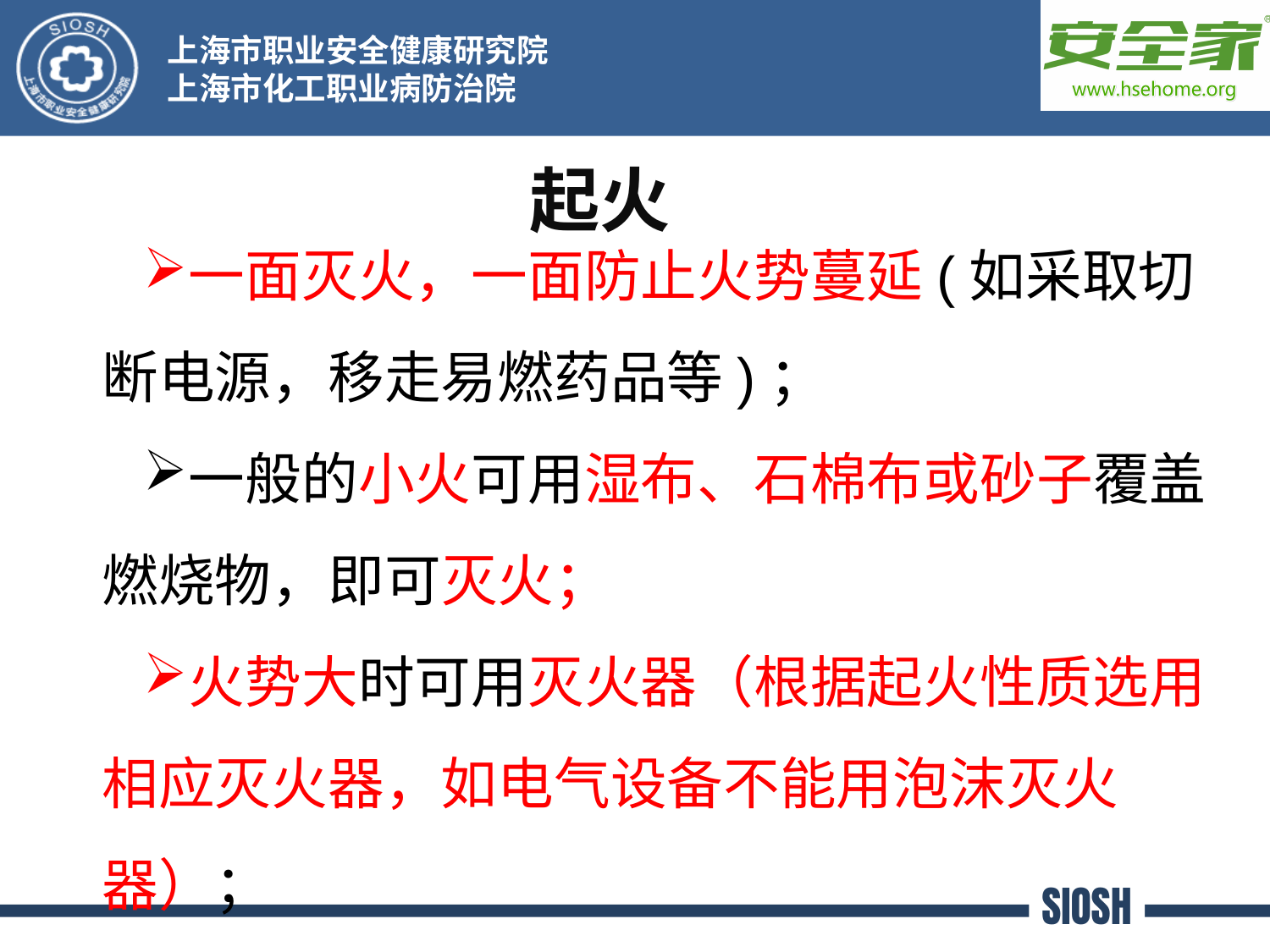

起火
一面灭火，一面防止火势蔓延(如采取切断电源，移走易燃药品等)；
一般的小火可用湿布、石棉布或砂子覆盖燃烧物，即可灭火；
火势大时可用灭火器（根据起火性质选用相应灭火器，如电气设备不能用泡沫灭火器）；